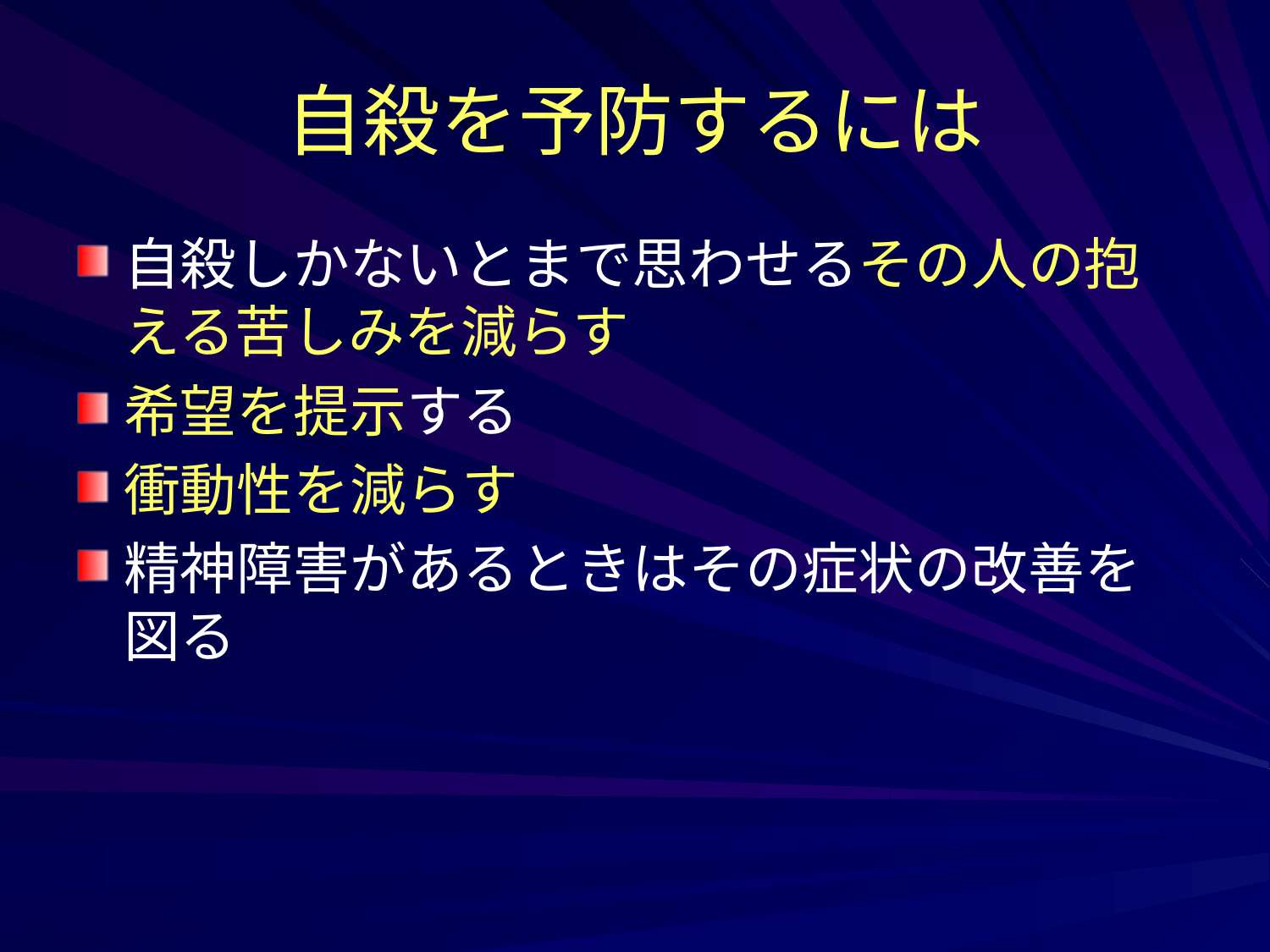

# 自殺を予防するには
自殺しかないとまで思わせるその人の抱える苦しみを減らす
希望を提示する
衝動性を減らす
精神障害があるときはその症状の改善を図る